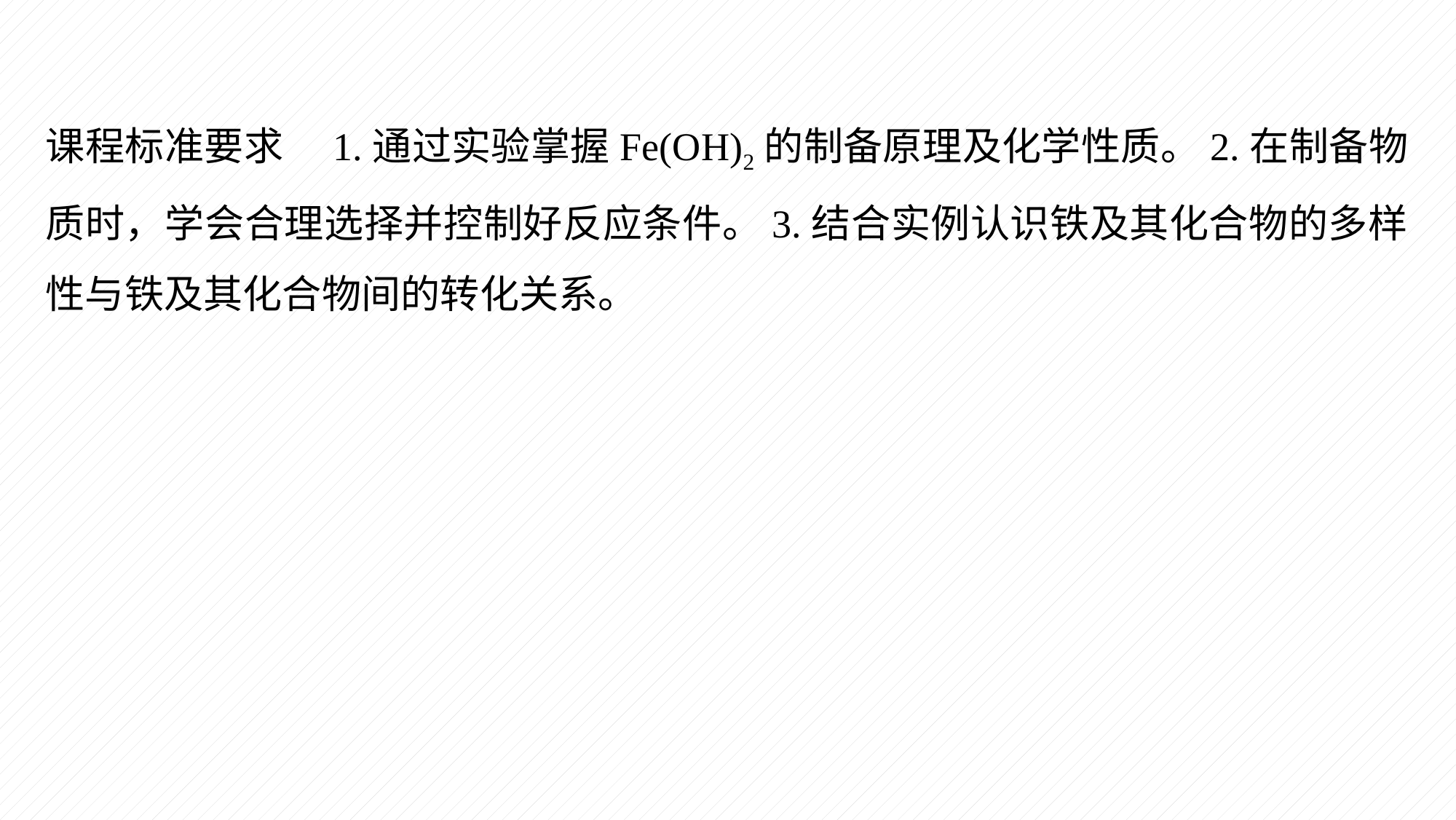

课程标准要求　1.通过实验掌握Fe(OH)2的制备原理及化学性质。2.在制备物质时，学会合理选择并控制好反应条件。3.结合实例认识铁及其化合物的多样性与铁及其化合物间的转化关系。